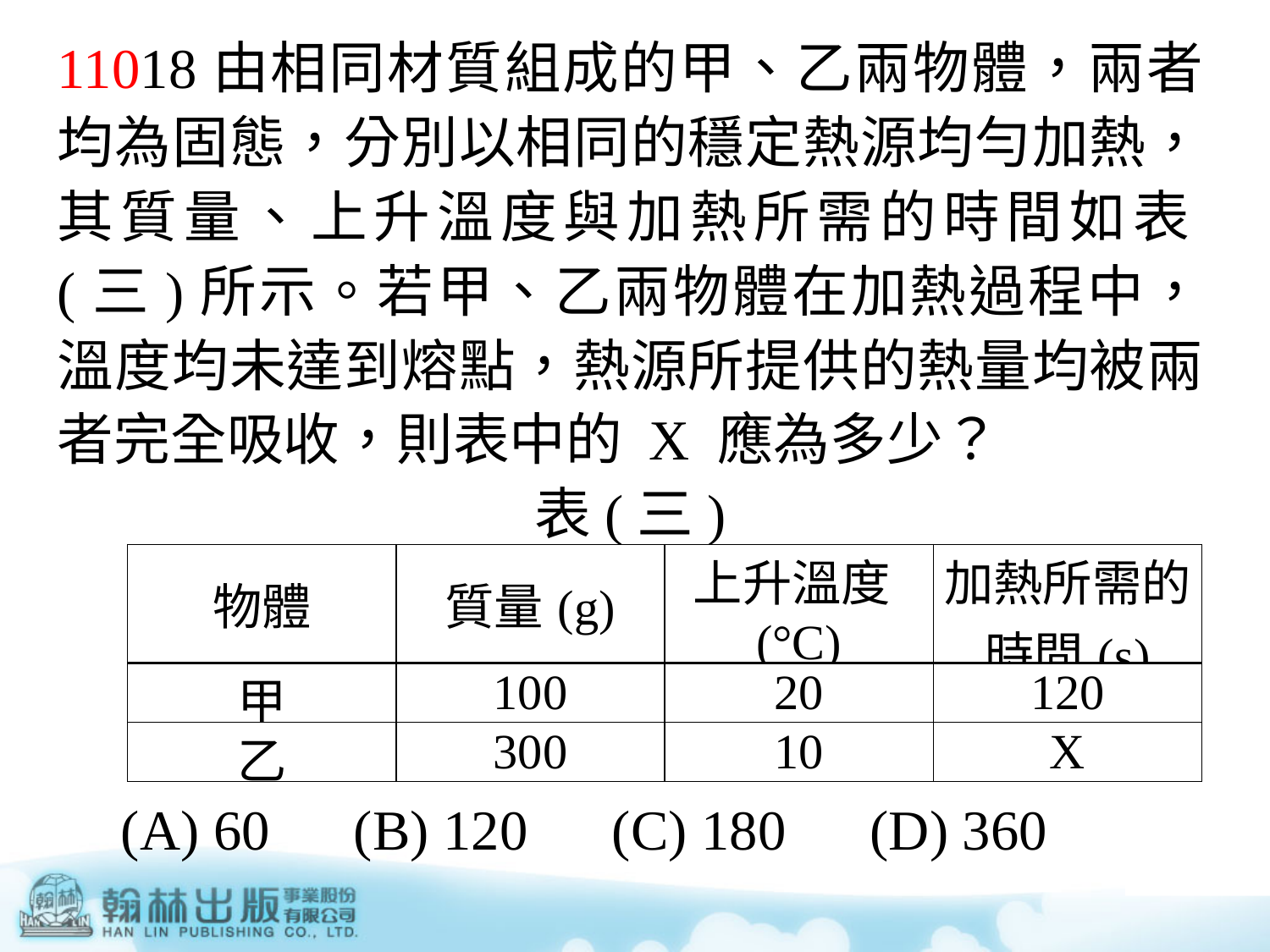

11018由相同材質組成的甲、乙兩物體，兩者均為固態，分別以相同的穩定熱源均勻加熱，其質量、上升溫度與加熱所需的時間如表(三)所示。若甲、乙兩物體在加熱過程中，溫度均未達到熔點，熱源所提供的熱量均被兩者完全吸收，則表中的 X 應為多少？
表(三)

(A) 60　(B) 120　(C) 180　(D) 360

| 物體 | 質量(g) | 上升溫度(°C) | 加熱所需的時間(s) |
| --- | --- | --- | --- |
| 甲 | 100 | 20 | 120 |
| 乙 | 300 | 10 | X |